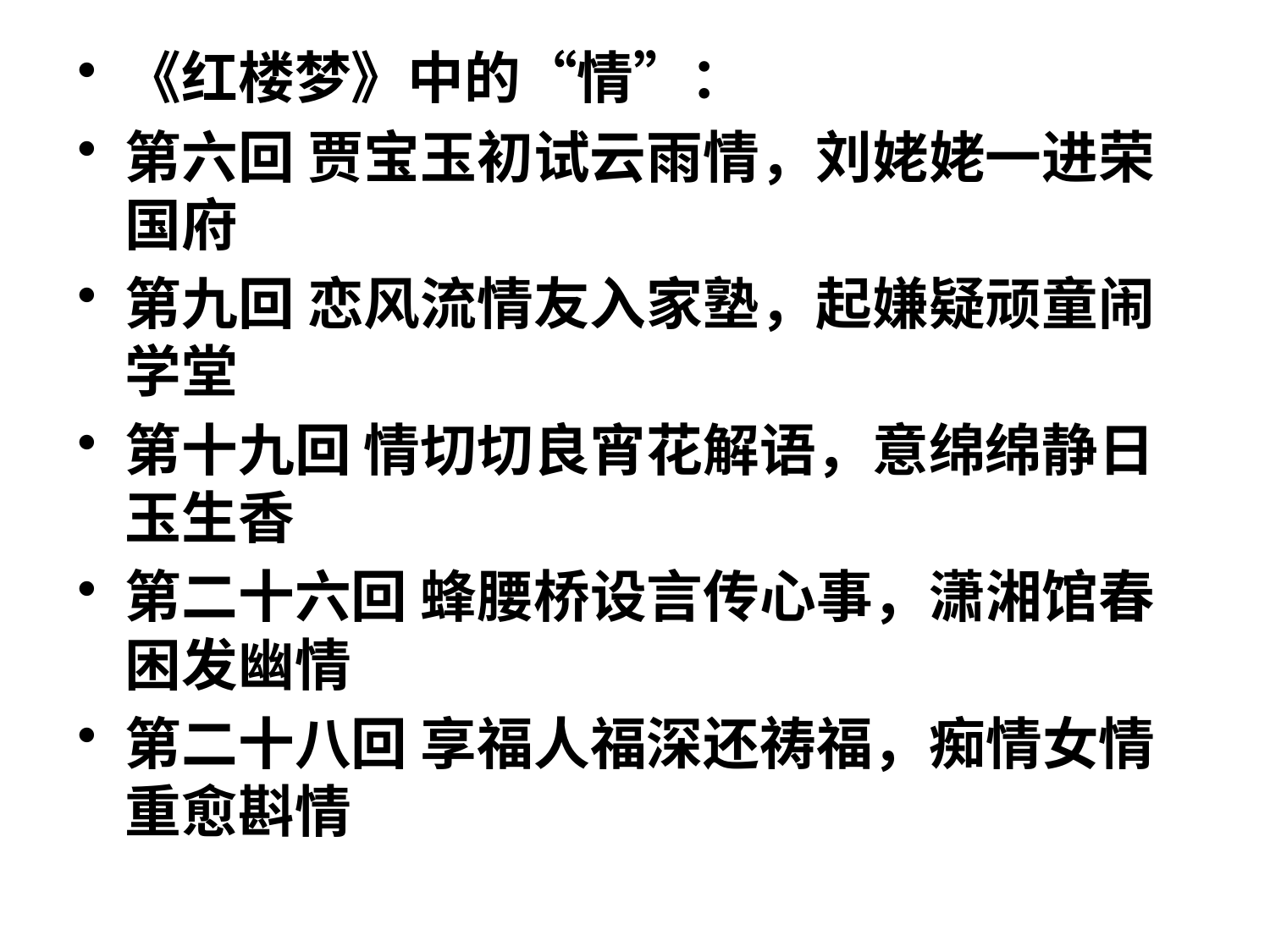

《红楼梦》中的“情”：
第六回 贾宝玉初试云雨情，刘姥姥一进荣国府
第九回 恋风流情友入家塾，起嫌疑顽童闹学堂
第十九回 情切切良宵花解语，意绵绵静日玉生香
第二十六回 蜂腰桥设言传心事，潇湘馆春困发幽情
第二十八回 享福人福深还祷福，痴情女情重愈斟情